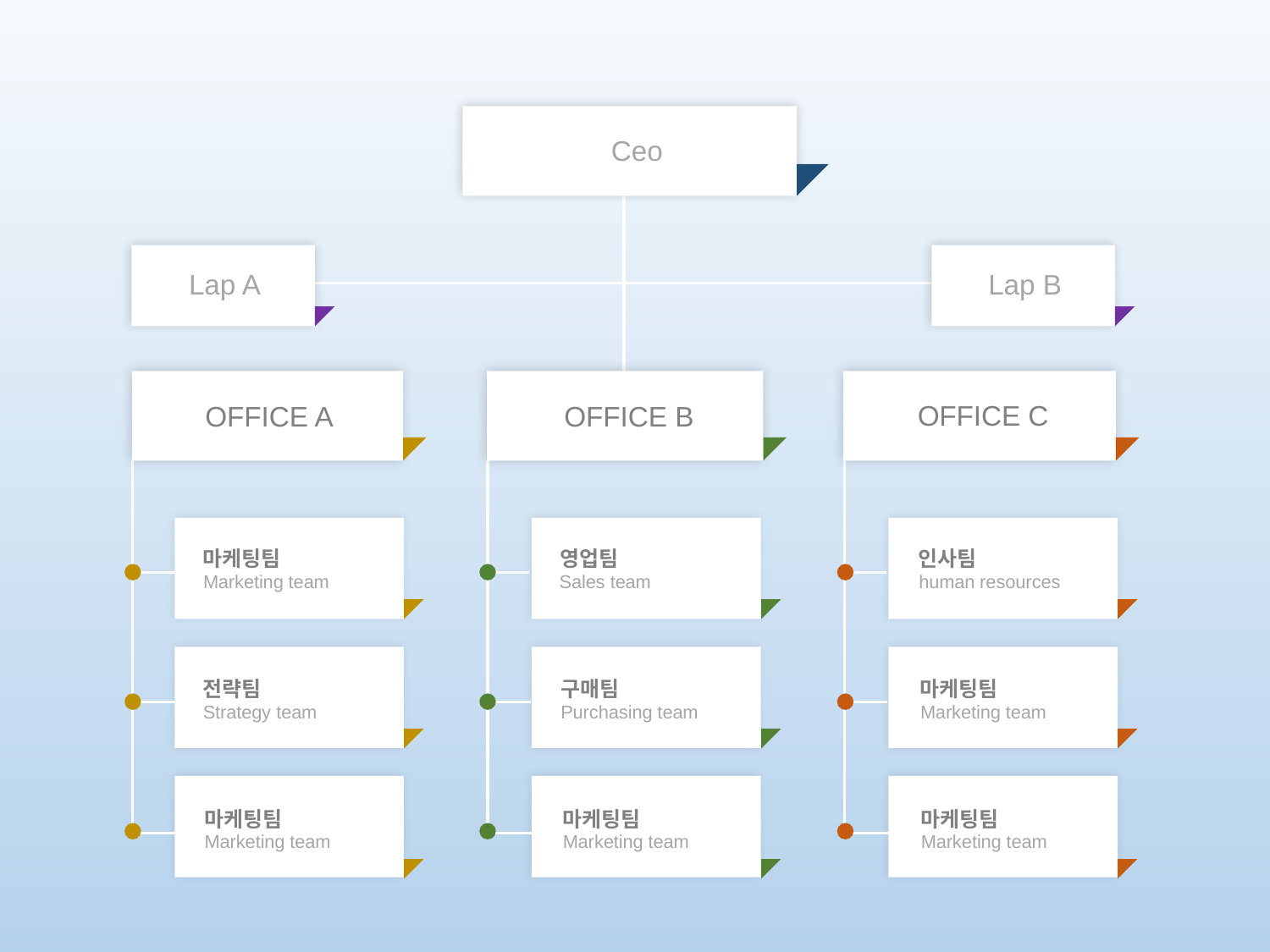

Ceo

Lap A
Lap B

OFFICE C
OFFICE B
OFFICE A

마케팅팀
영업팀
인사팀

Marketing team

Sales team

human resources

전략팀
구매팀
마케팅팀

Strategy team
Purchasing team
Marketing team

마케팅팀
마케팅팀
마케팅팀

Marketing team
Marketing team
Marketing team